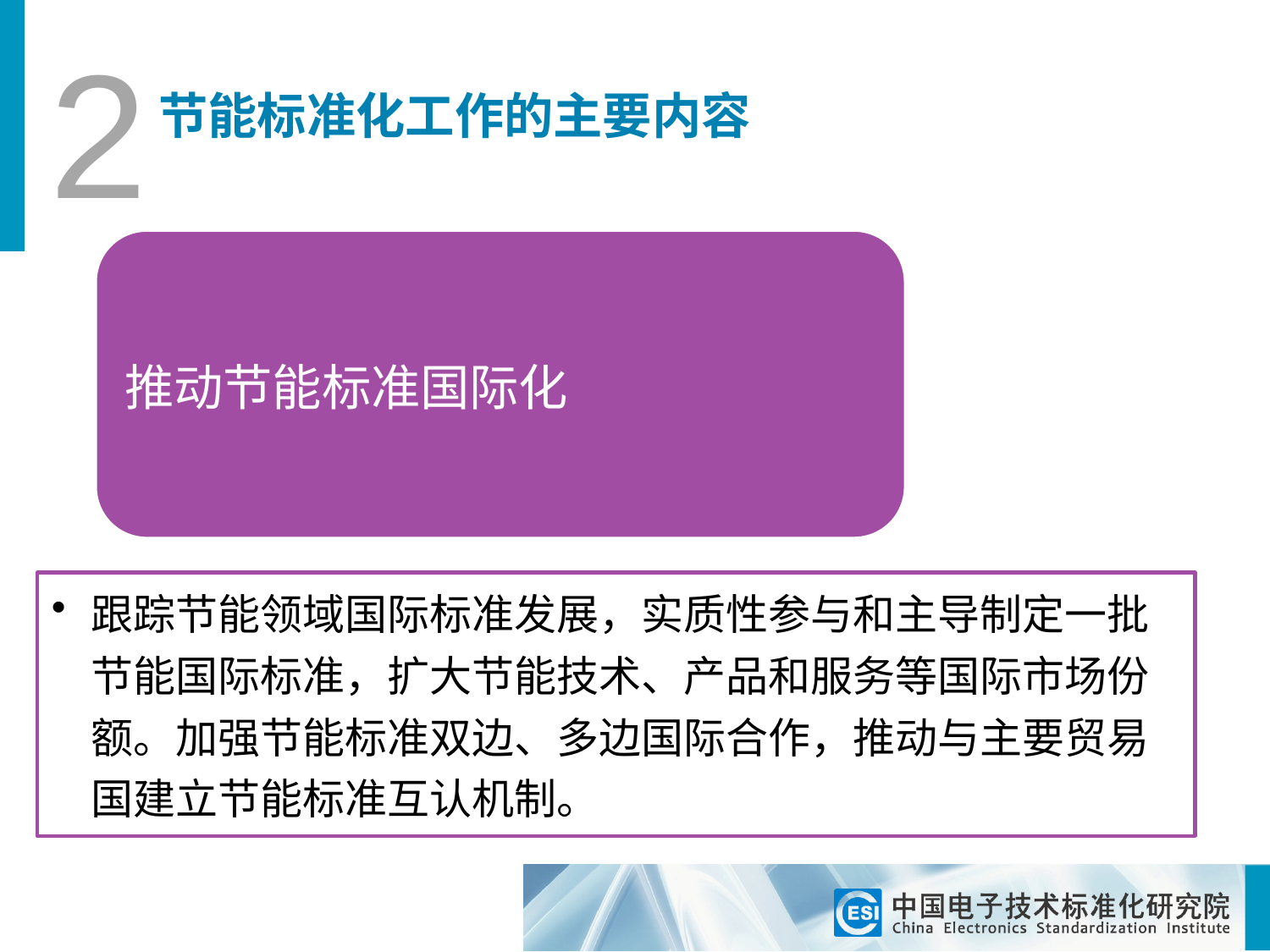

2
节能标准化工作的主要内容
推动节能标准国际化
跟踪节能领域国际标准发展，实质性参与和主导制定一批节能国际标准，扩大节能技术、产品和服务等国际市场份额。加强节能标准双边、多边国际合作，推动与主要贸易国建立节能标准互认机制。